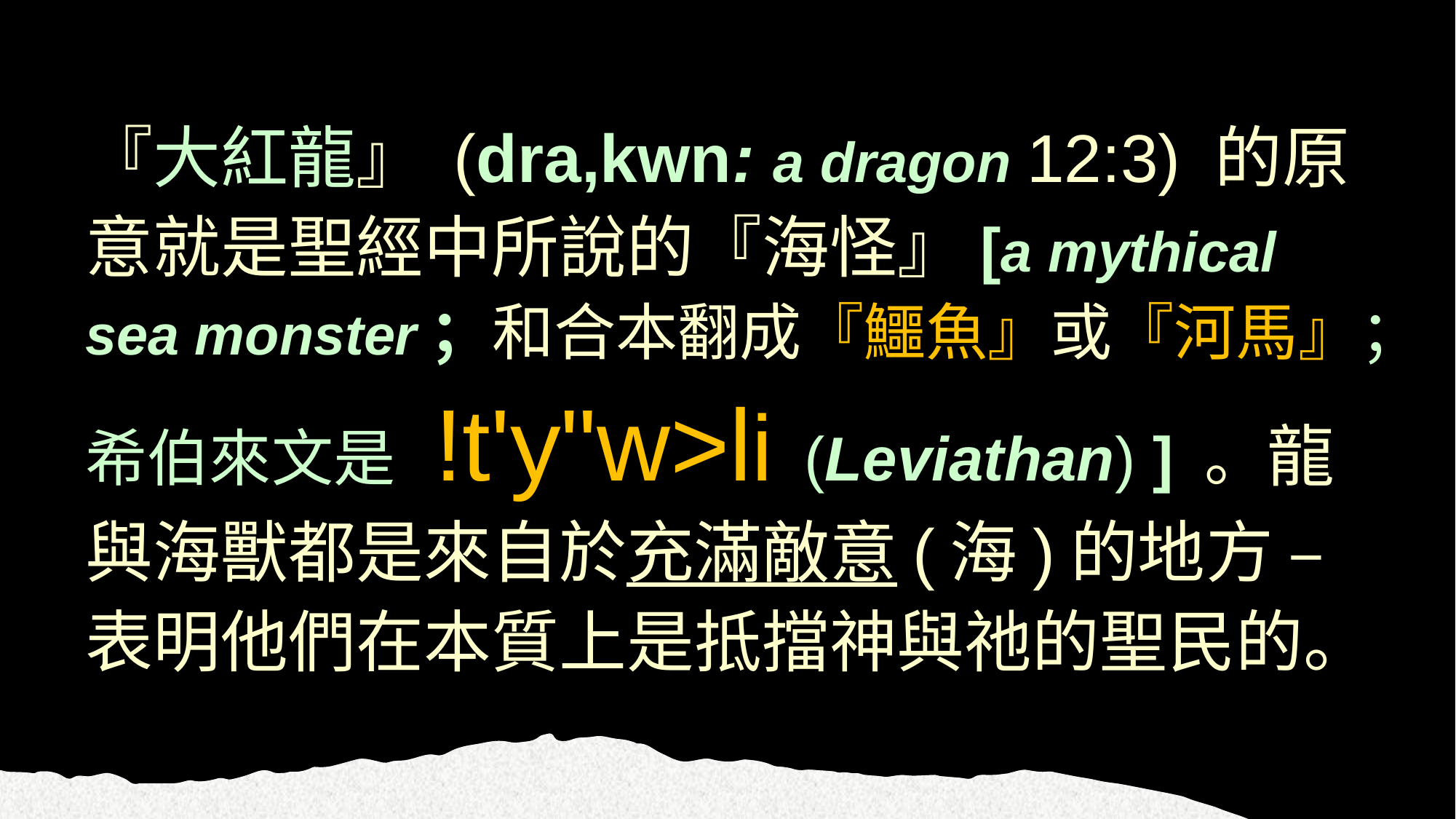

『大紅龍』 (dra,kwn: a dragon 12:3) 的原意就是聖經中所說的『海怪』[a mythical sea monster；和合本翻成『鱷魚』或『河馬』；希伯來文是  !t'y"w>li  (Leviathan) ] 。龍與海獸都是來自於充滿敵意(海)的地方 – 表明他們在本質上是抵擋神與祂的聖民的。